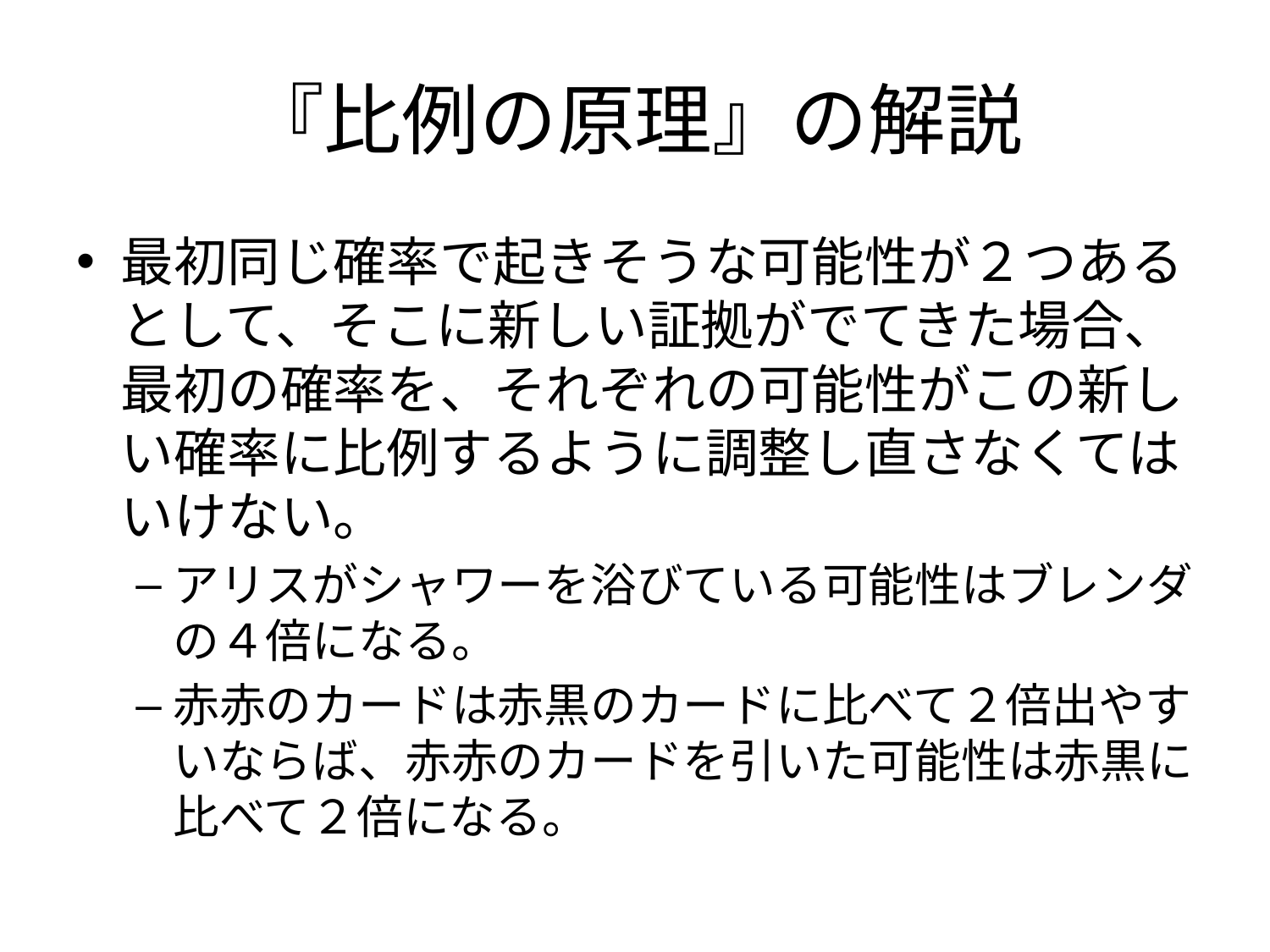

# 『比例の原理』の解説
最初同じ確率で起きそうな可能性が２つあるとして、そこに新しい証拠がでてきた場合、最初の確率を、それぞれの可能性がこの新しい確率に比例するように調整し直さなくてはいけない。
アリスがシャワーを浴びている可能性はブレンダの４倍になる。
赤赤のカードは赤黒のカードに比べて２倍出やすいならば、赤赤のカードを引いた可能性は赤黒に比べて２倍になる。